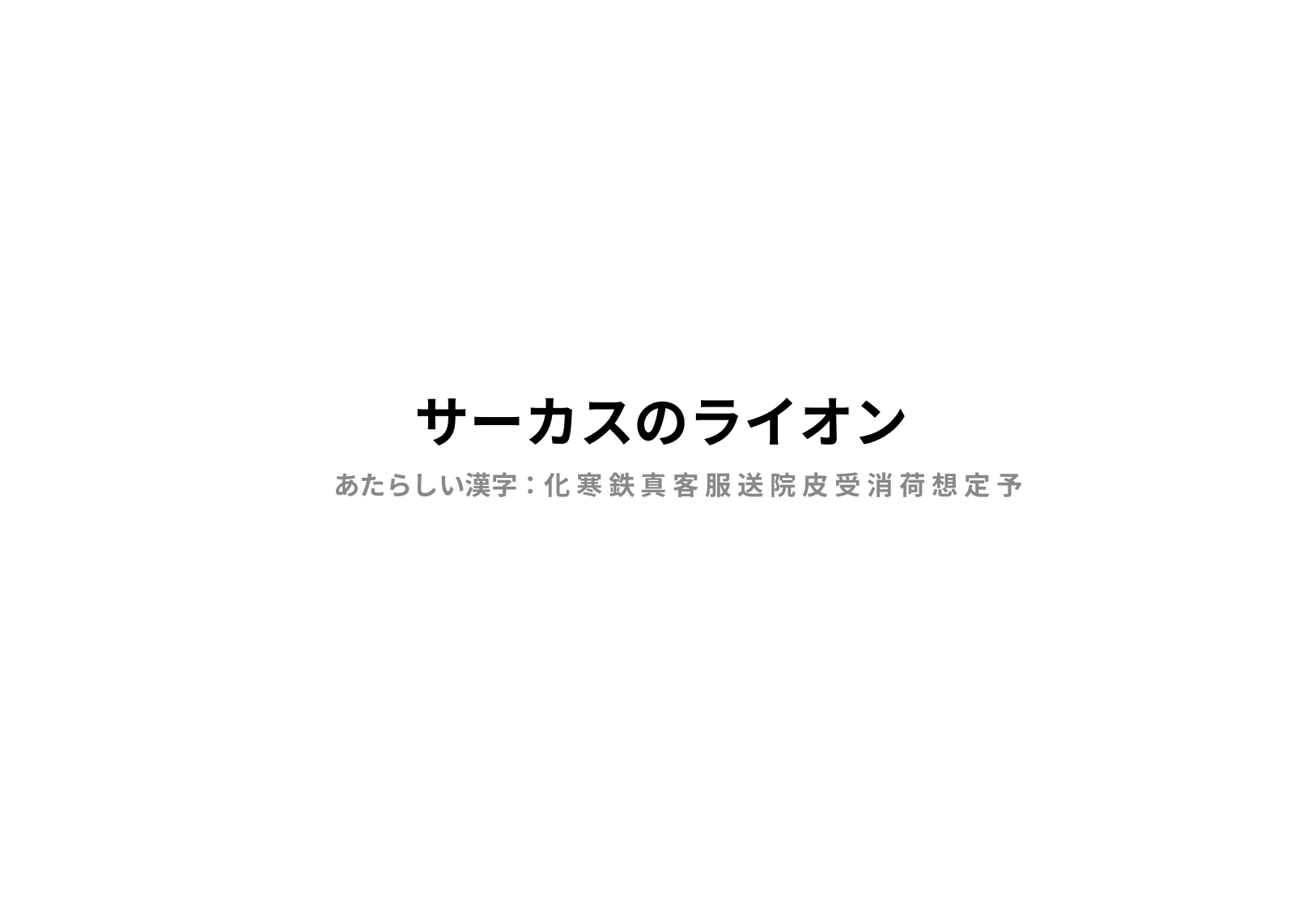

# サーカスのライオン
あたらしい漢字：化 寒 鉄 真 客 服 送 院 皮 受 消 荷 想 定 予